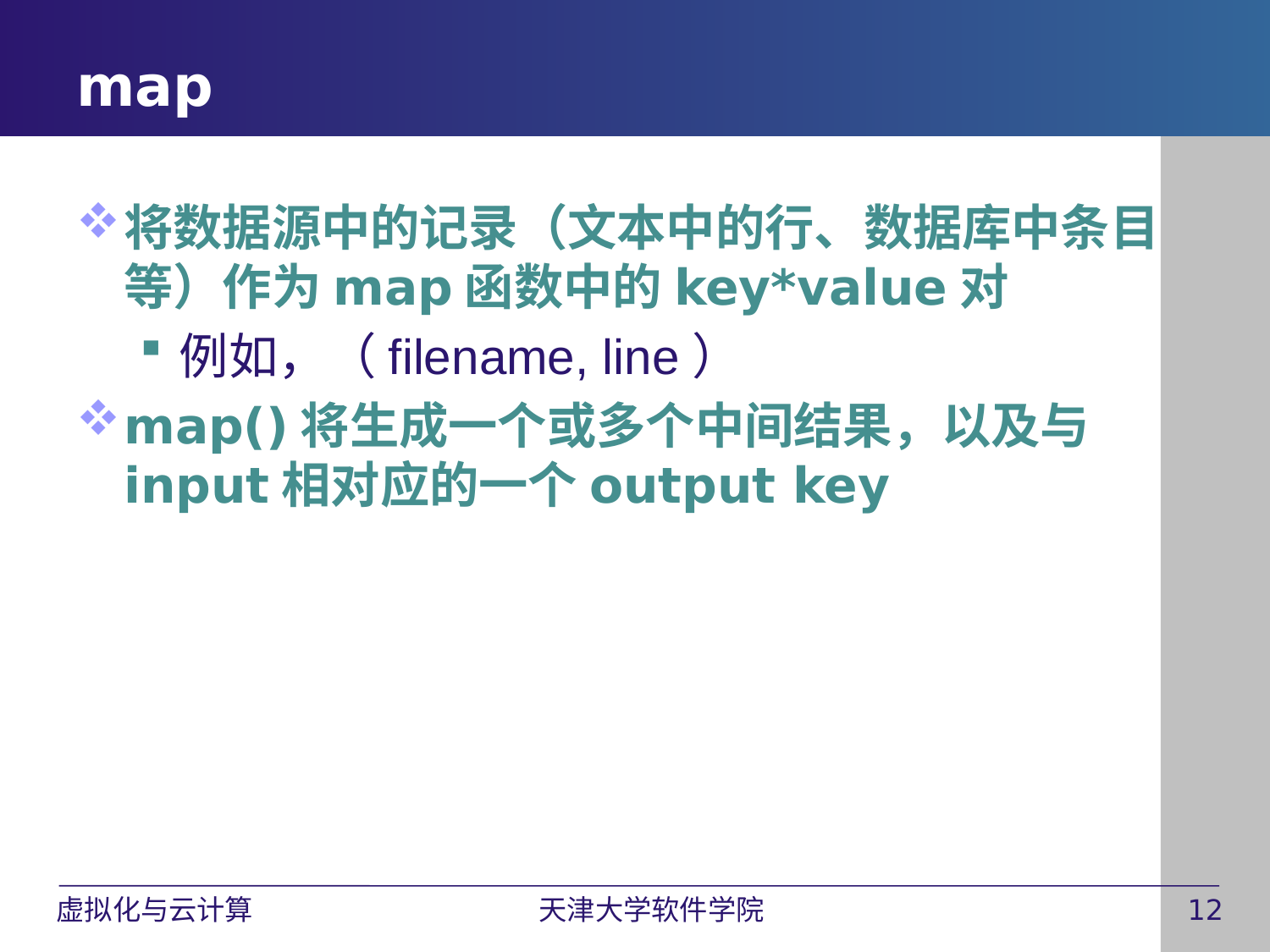

# map
将数据源中的记录（文本中的行、数据库中条目等）作为map函数中的key*value对
例如，（filename, line）
map()将生成一个或多个中间结果，以及与input相对应的一个output key